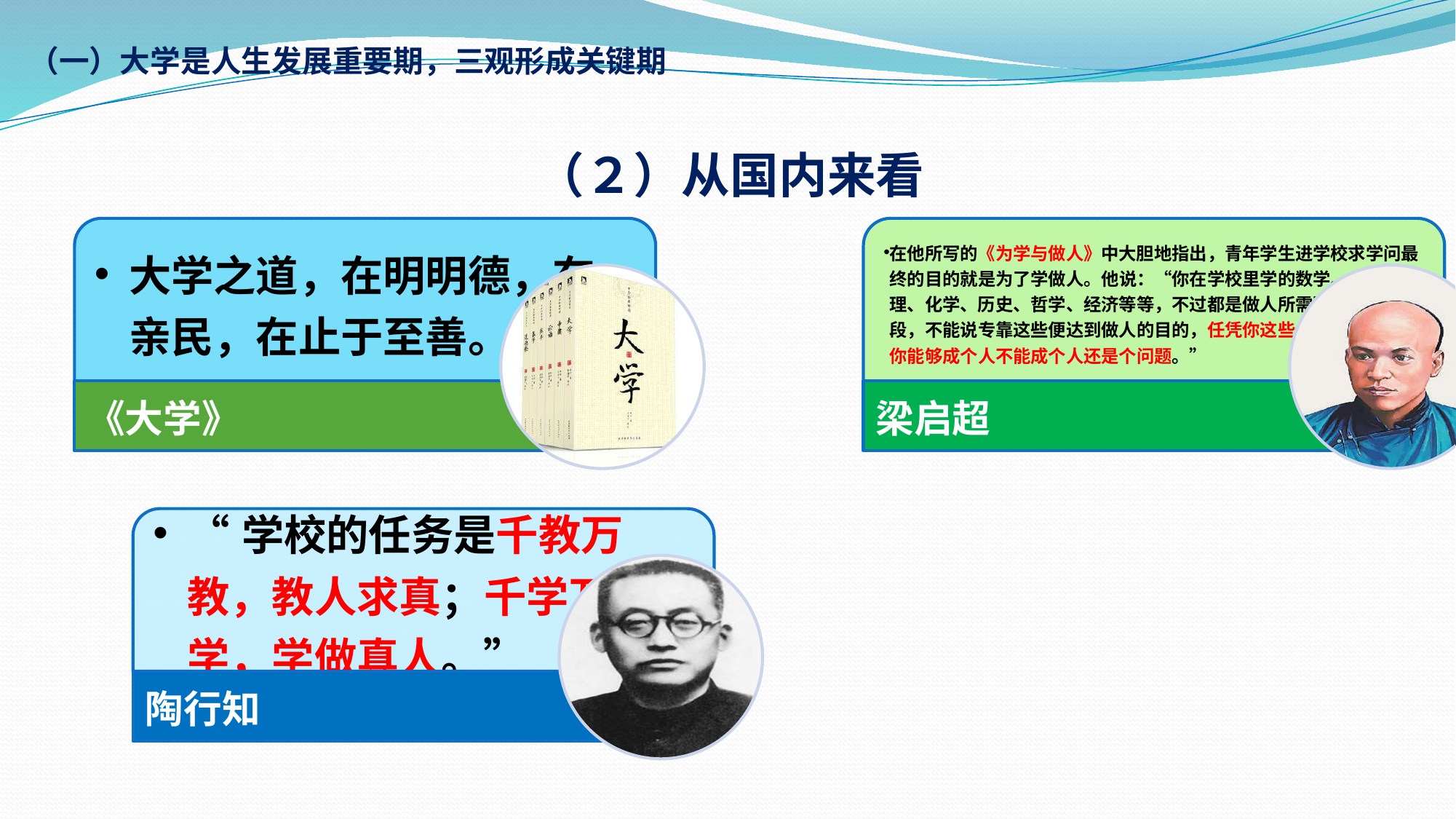

（一）大学是人生发展重要期，三观形成关键期
（２）从国内来看
《大学》
梁启超
陶行知
大学之道，在明明德，在亲民，在止于至善。
“学校的任务是千教万教，教人求真；千学万学，学做真人。”
在他所写的《为学与做人》中大胆地指出，青年学生进学校求学问最终的目的就是为了学做人。他说：“你在学校里学的数学、几何、物理、化学、历史、哲学、经济等等，不过都是做人所需要的一种手段，不能说专靠这些便达到做人的目的，任凭你这些件件学得精通，你能够成个人不能成个人还是个问题。”